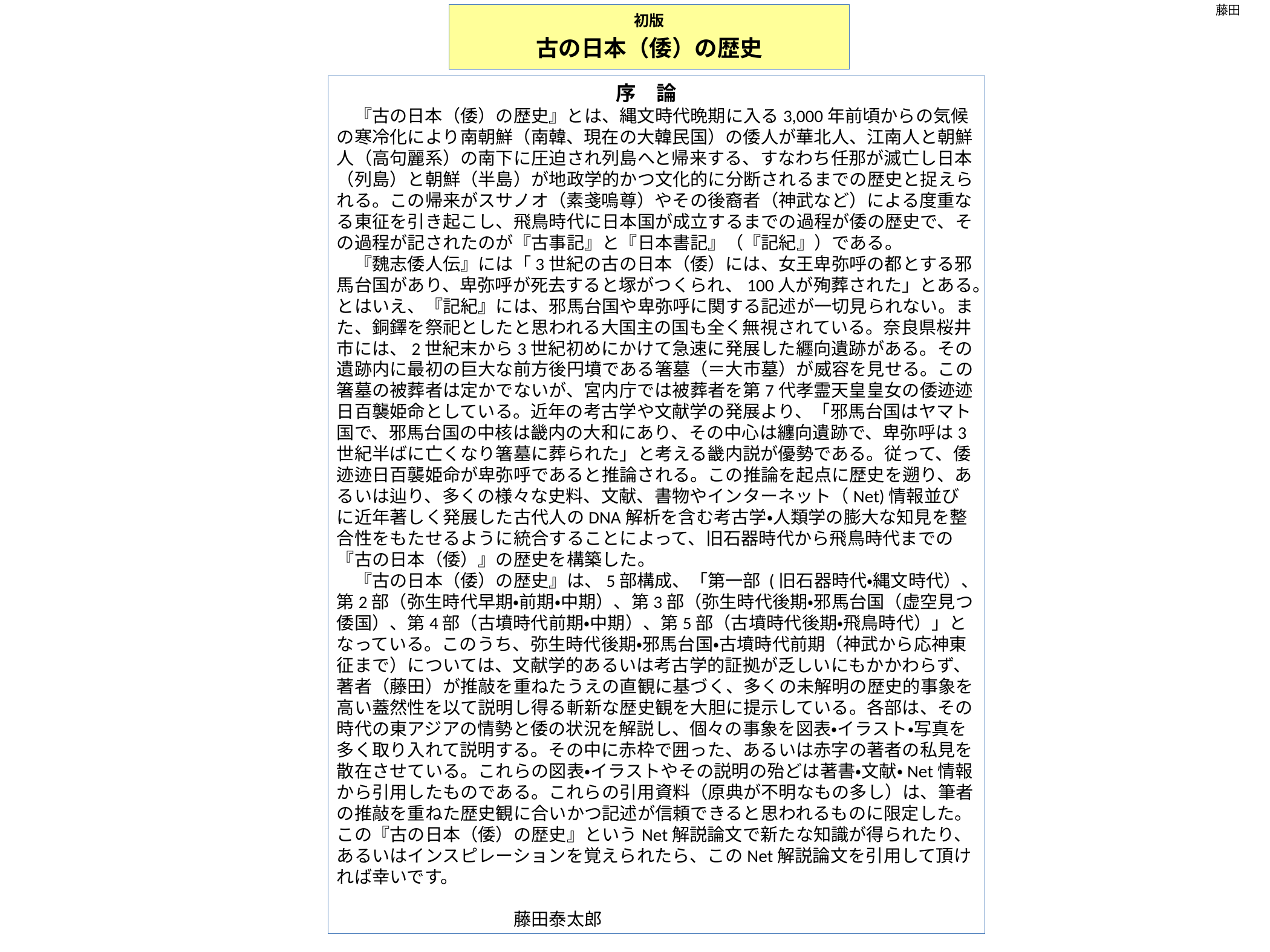

藤田
初版
古の日本（倭）の歴史
序　論
　『古の日本（倭）の歴史』とは、縄文時代晩期に入る3,000年前頃からの気候の寒冷化により南朝鮮（南韓、現在の大韓民国）の倭人が華北人、江南人と朝鮮人（高句麗系）の南下に圧迫され列島へと帰来する、すなわち任那が滅亡し日本（列島）と朝鮮（半島）が地政学的かつ文化的に分断されるまでの歴史と捉えられる。この帰来がスサノオ（素戔嗚尊）やその後裔者（神武など）による度重なる東征を引き起こし、飛鳥時代に日本国が成立するまでの過程が倭の歴史で、その過程が記されたのが『古事記』と『日本書記』（『記紀』）である。
　『魏志倭人伝』には「3世紀の古の日本（倭）には、女王卑弥呼の都とする邪馬台国があり、卑弥呼が死去すると塚がつくられ、100人が殉葬された」とある。とはいえ、『記紀』には、邪馬台国や卑弥呼に関する記述が一切見られない。また、銅鐸を祭祀としたと思われる大国主の国も全く無視されている。奈良県桜井市には、2世紀末から3世紀初めにかけて急速に発展した纒向遺跡がある。その遺跡内に最初の巨大な前方後円墳である箸墓（＝大市墓）が威容を見せる。この箸墓の被葬者は定かでないが、宮内庁では被葬者を第7代孝霊天皇皇女の倭迹迹日百襲姫命としている。近年の考古学や文献学の発展より、「邪馬台国はヤマト国で、邪馬台国の中核は畿内の大和にあり、その中心は纏向遺跡で、卑弥呼は3世紀半ばに亡くなり箸墓に葬られた」と考える畿内説が優勢である。従って、倭迹迹日百襲姫命が卑弥呼であると推論される。この推論を起点に歴史を遡り、あるいは辿り、多くの様々な史料、文献、書物やインターネット（Net)情報並びに近年著しく発展した古代人のDNA解析を含む考古学・人類学の膨大な知見を整合性をもたせるように統合することによって、旧石器時代から飛鳥時代までの『古の日本（倭）』の歴史を構築した。
　『古の日本（倭）の歴史』は、5部構成、「第一部 (旧石器時代・縄文時代）、第2部（弥生時代早期・前期・中期）、第3部（弥生時代後期・邪馬台国（虚空見つ倭国）、第4部（古墳時代前期・中期）、第5部（古墳時代後期・飛鳥時代）」となっている。このうち、弥生時代後期・邪馬台国・古墳時代前期（神武から応神東征まで）については、文献学的あるいは考古学的証拠が乏しいにもかかわらず、著者（藤田）が推敲を重ねたうえの直観に基づく、多くの未解明の歴史的事象を高い蓋然性を以て説明し得る斬新な歴史観を大胆に提示している。各部は、その時代の東アジアの情勢と倭の状況を解説し、個々の事象を図表・イラスト・写真を多く取り入れて説明する。その中に赤枠で囲った、あるいは赤字の著者の私見を散在させている。これらの図表・イラストやその説明の殆どは著書・文献・Net情報から引用したものである。これらの引用資料（原典が不明なもの多し）は、筆者の推敲を重ねた歴史観に合いかつ記述が信頼できると思われるものに限定した。この『古の日本（倭）の歴史』というNet解説論文で新たな知識が得られたり、あるいはインスピレーションを覚えられたら、このNet解説論文を引用して頂ければ幸いです。
　　　　　　　　　　　　　　　　　　　　　　　　　　　　　　　　　　　　　　　　　　　　　　藤田泰太郎